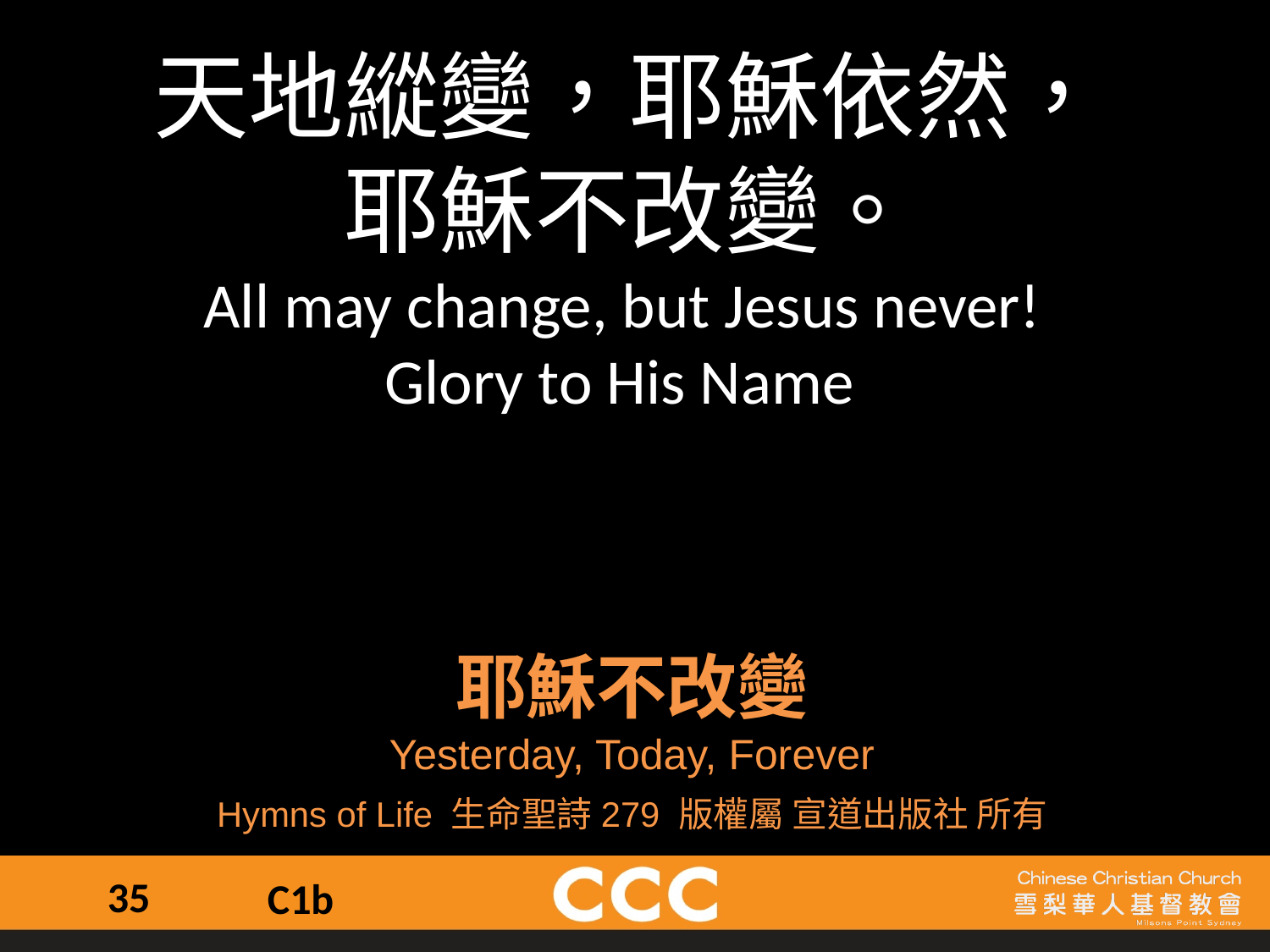

天地縱變，耶穌依然，
耶穌不改變。
All may change, but Jesus never!
Glory to His Name!
耶穌不改變
Yesterday, Today, Forever
Hymns of Life 生命聖詩279 版權屬 宣道出版社 所有
35
C1b